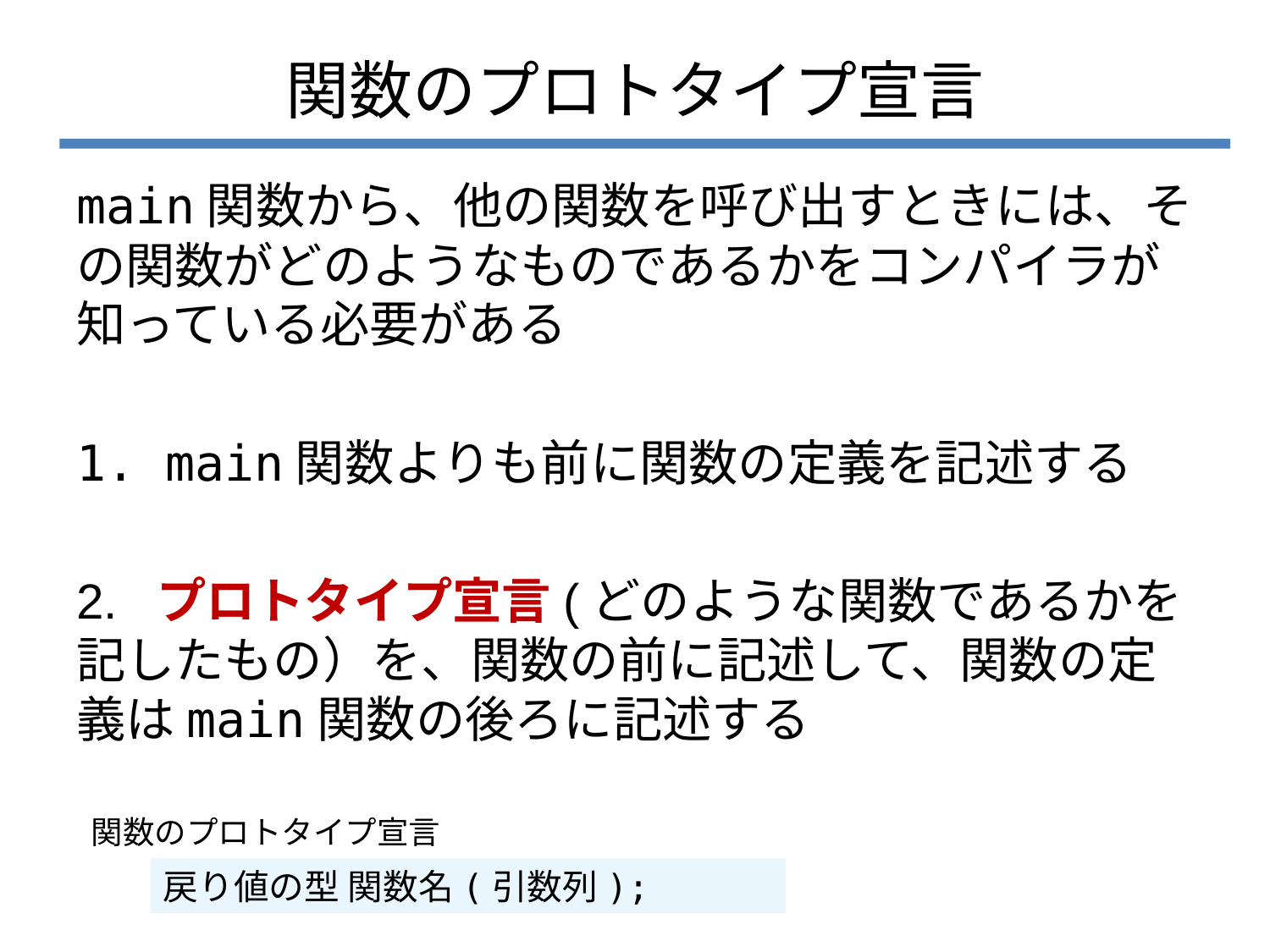

# 関数のプロトタイプ宣言
main関数から、他の関数を呼び出すときには、その関数がどのようなものであるかをコンパイラが知っている必要がある

1. main関数よりも前に関数の定義を記述する

2.  プロトタイプ宣言(どのような関数であるかを記したもの）を、関数の前に記述して、関数の定義はmain関数の後ろに記述する

関数のプロトタイプ宣言
戻り値の型 関数名(引数列);